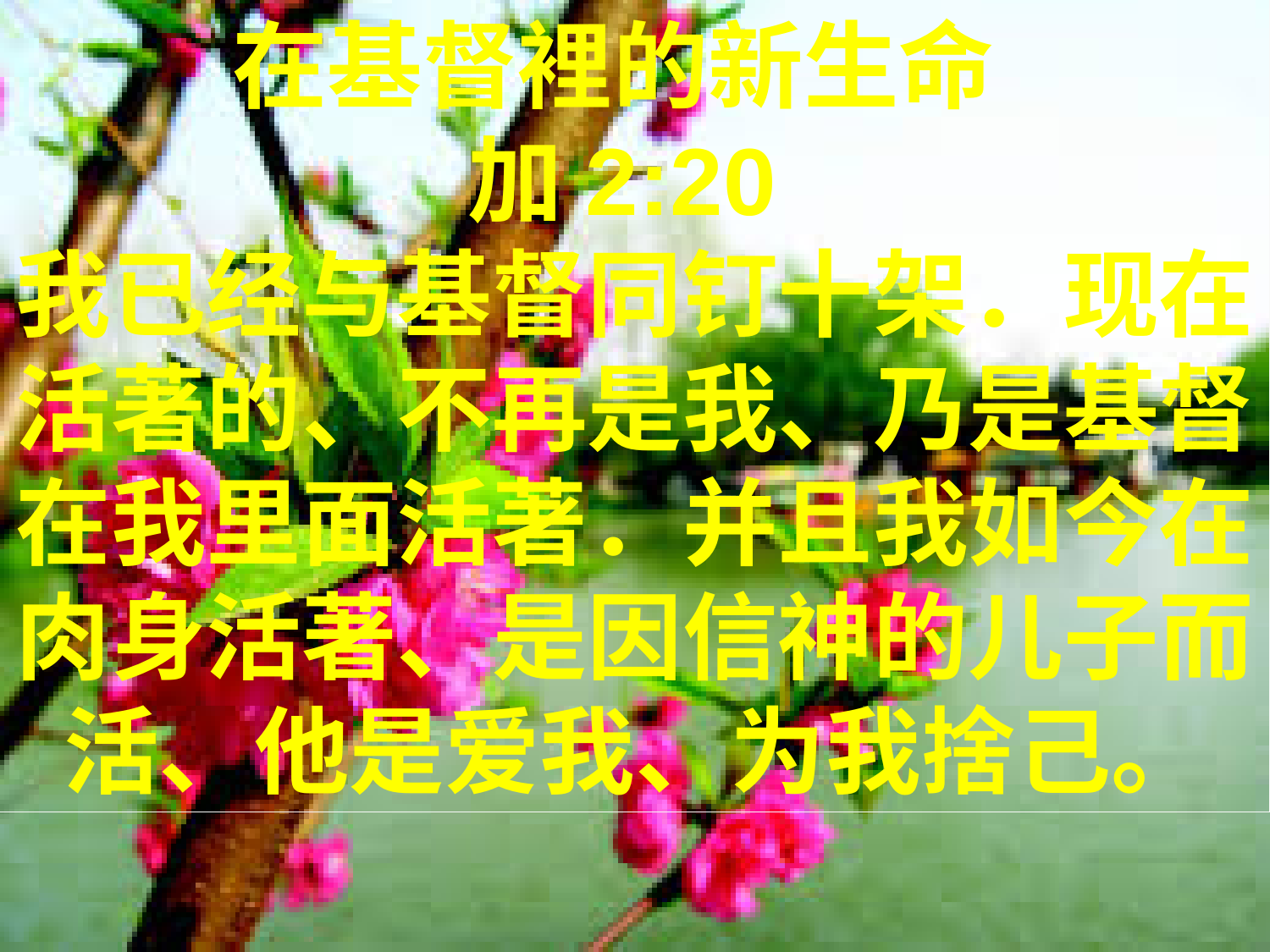

在基督裡的新生命
加2:20
我已经与基督同钉十架．现在活著的、不再是我、乃是基督在我里面活著．并且我如今在肉身活著、是因信神的儿子而活、他是爱我、为我捨己。